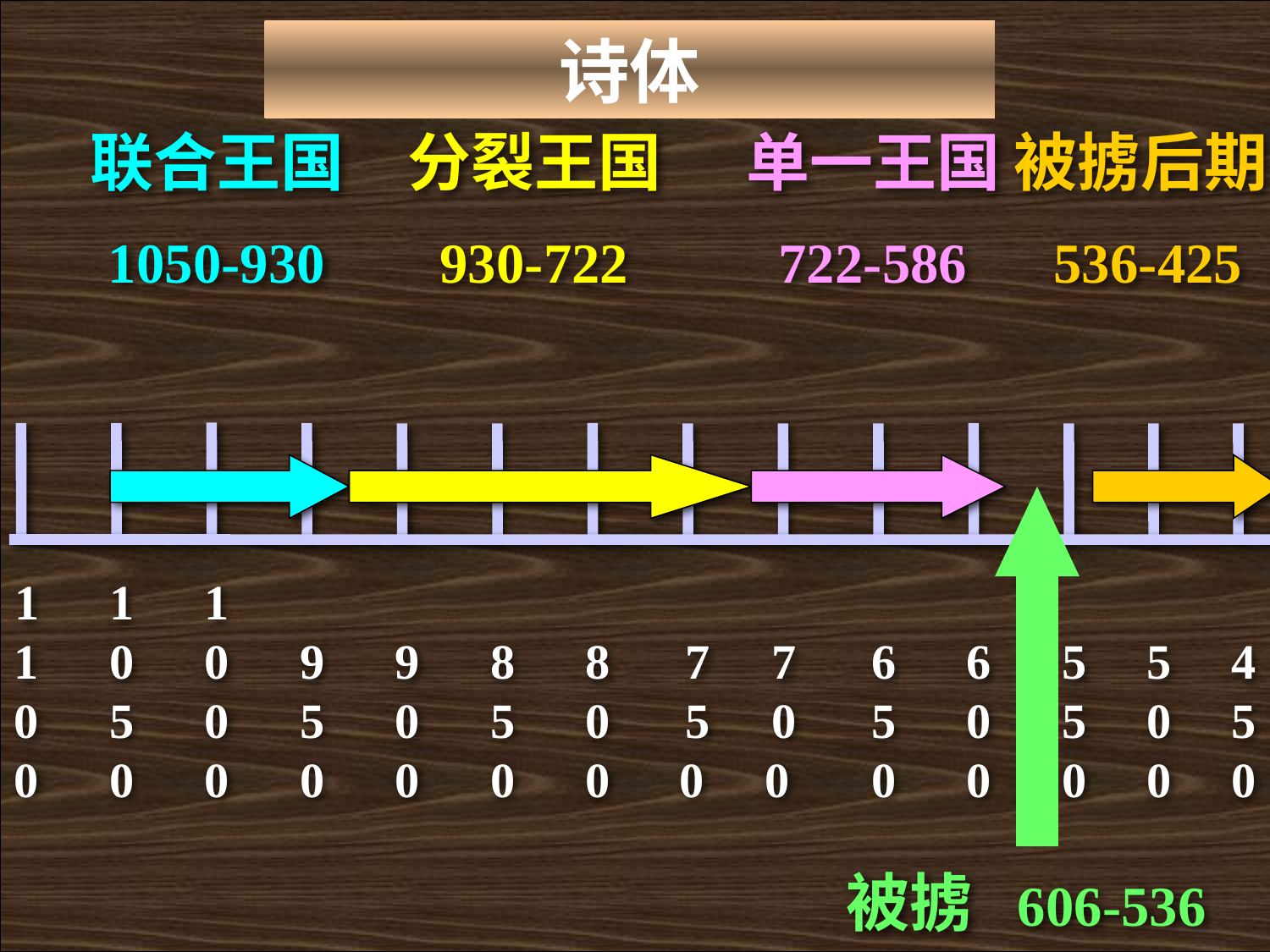

诗体
联合王国
1050-930
分裂王国
930-722
单一王国
722-586
被掳后期
536-425

1100
1050
1000
 950
 900
 850
 800
   7 5 0
   7 0 0
 650
 600
 550
 500
 450
被掳  606-536